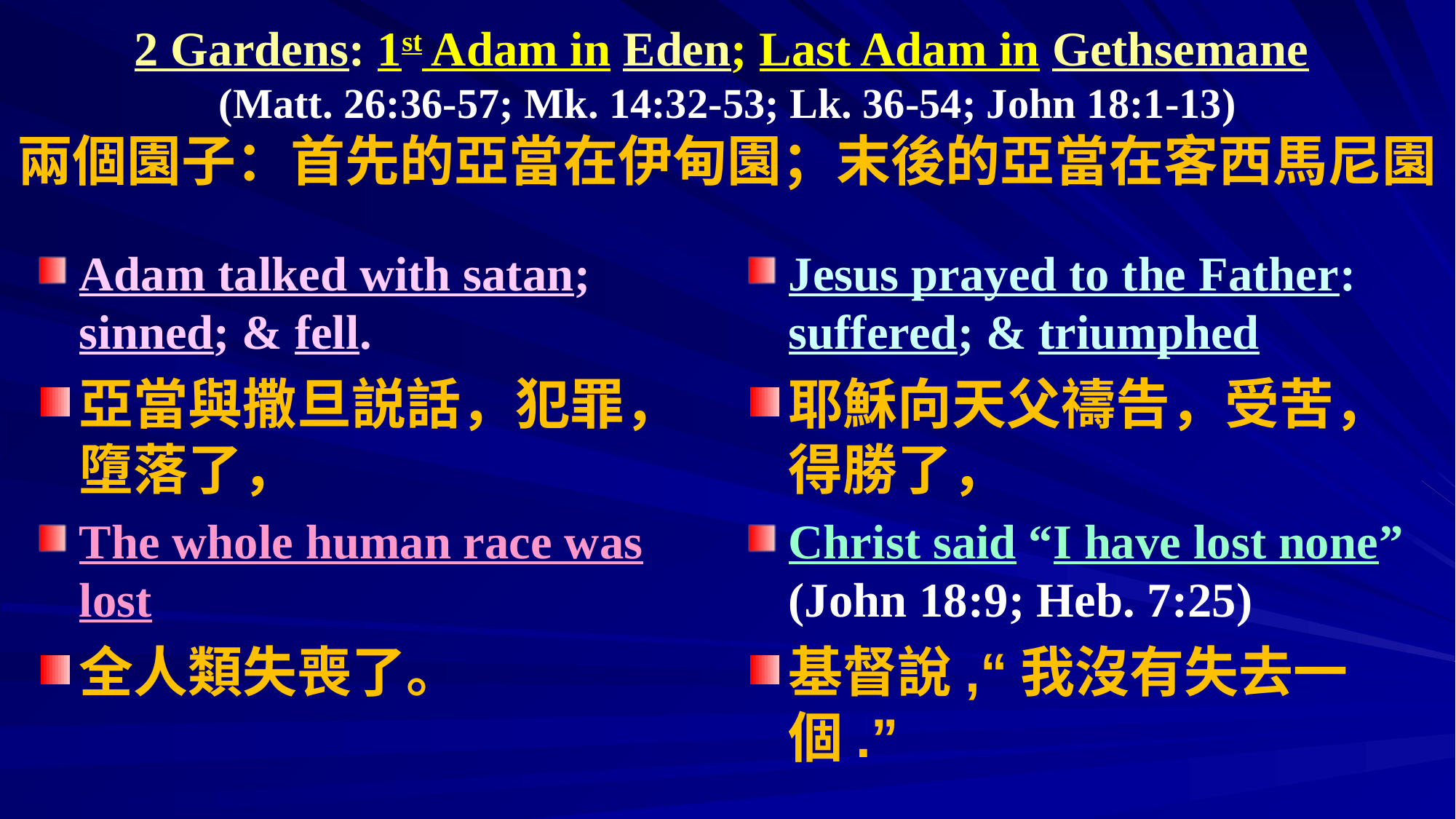

# 2 Gardens: 1st Adam in Eden; Last Adam in Gethsemane (Matt. 26:36-57; Mk. 14:32-53; Lk. 36-54; John 18:1-13) 兩個園子：首先的亞當在伊甸園；末後的亞當在客西馬尼園
Adam talked with satan; sinned; & fell.
亞當與撒旦説話，犯罪，墮落了，
The whole human race was lost
全人類失喪了。
Jesus prayed to the Father: suffered; & triumphed
耶穌向天父禱告，受苦，得勝了，
Christ said “I have lost none” (John 18:9; Heb. 7:25)
基督說,“我沒有失去一個.”